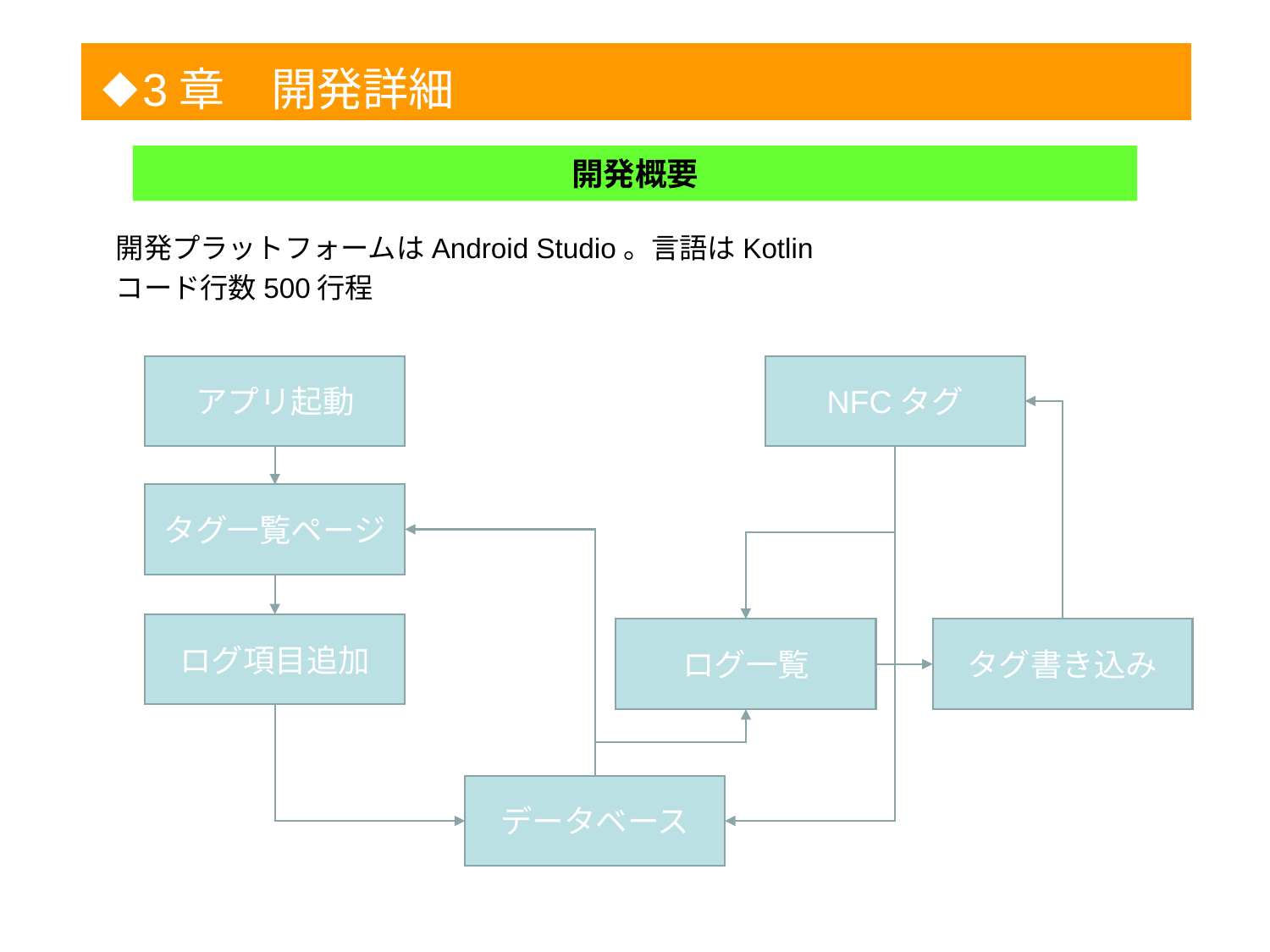

◆
3章　開発詳細
1

開発概要
　開発プラットフォームはAndroid Studio。言語はKotlin
　コード行数500行程
アプリ起動
NFCタグ
タグ一覧ページ
ログ項目追加
ログ一覧
タグ書き込み
データベース